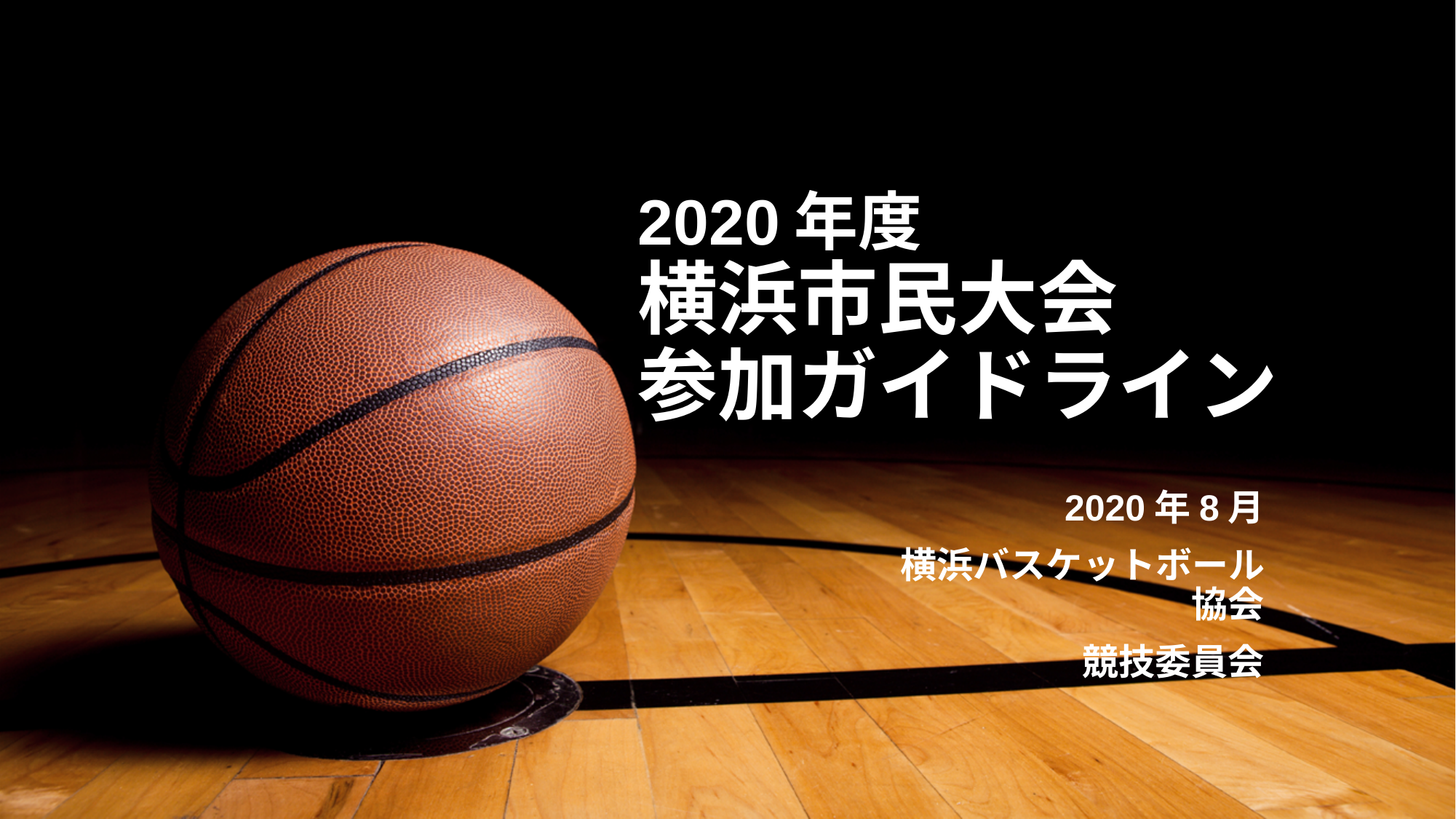

# 2020年度 横浜市民大会 参加ガイドライン
2020年8月
横浜バスケットボール協会
競技委員会